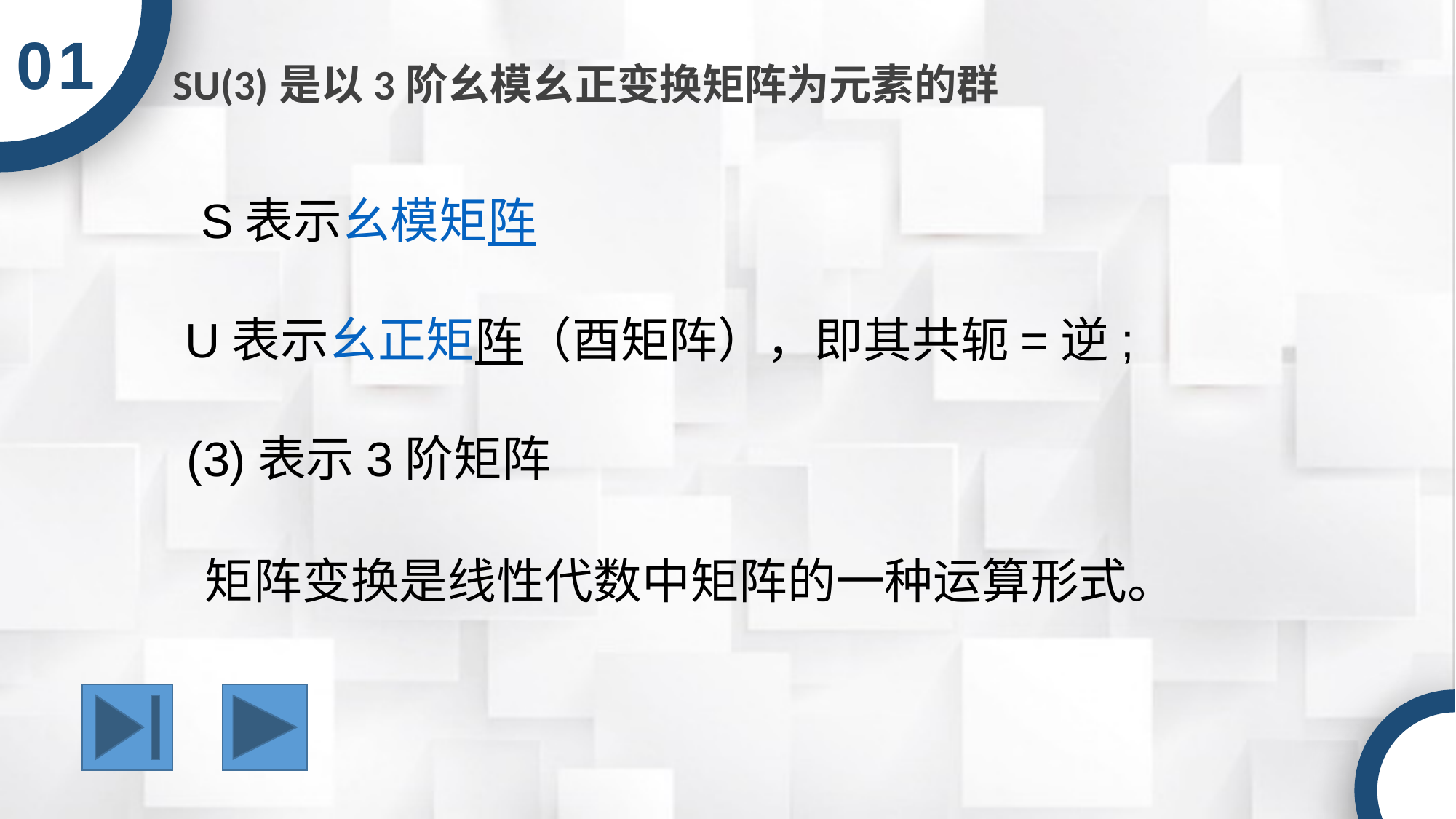

01
SU(3)是以3阶幺模幺正变换矩阵为元素的群
S表示幺模矩阵
U表示幺正矩阵（酉矩阵），即其共轭=逆;
(3)表示3阶矩阵
矩阵变换是线性代数中矩阵的一种运算形式。